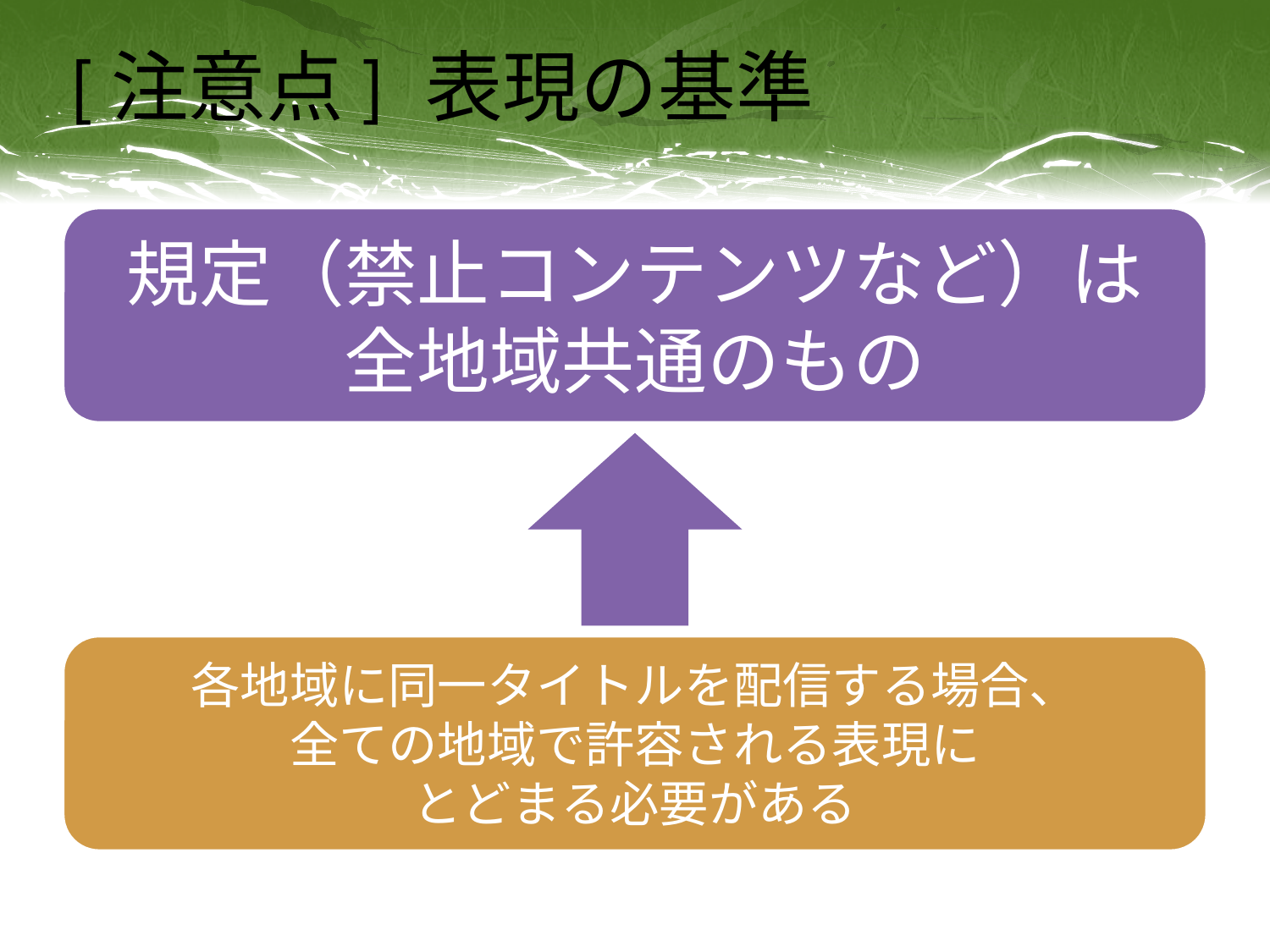

# [注意点] 表現の基準
規定（禁止コンテンツなど）は
全地域共通のもの
各地域に同一タイトルを配信する場合、
全ての地域で許容される表現に
とどまる必要がある